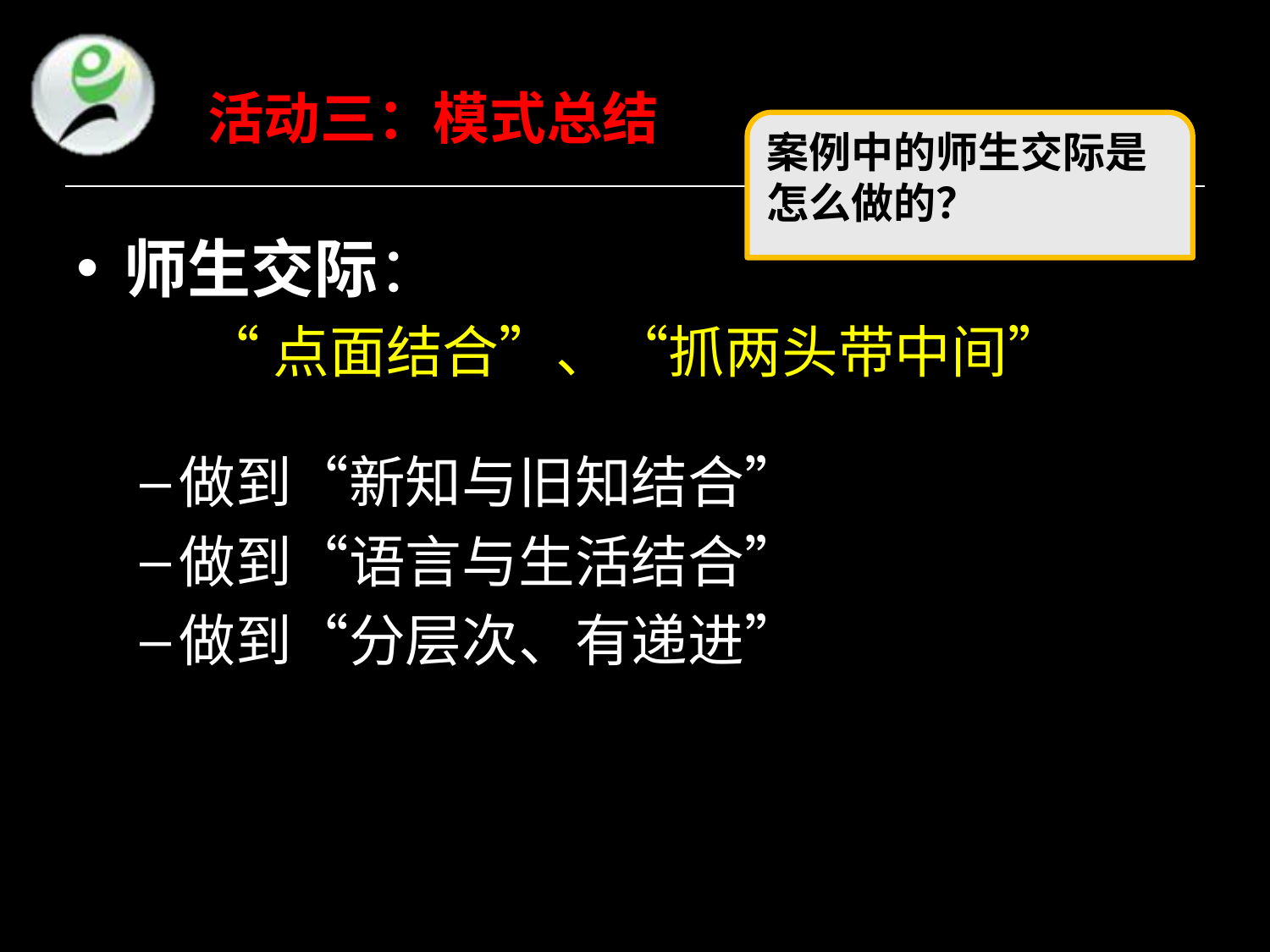

活动三：模式总结
案例中的师生交际是怎么做的？
师生交际：
	“点面结合”、“抓两头带中间”

做到“新知与旧知结合”
做到“语言与生活结合”
做到“分层次、有递进”